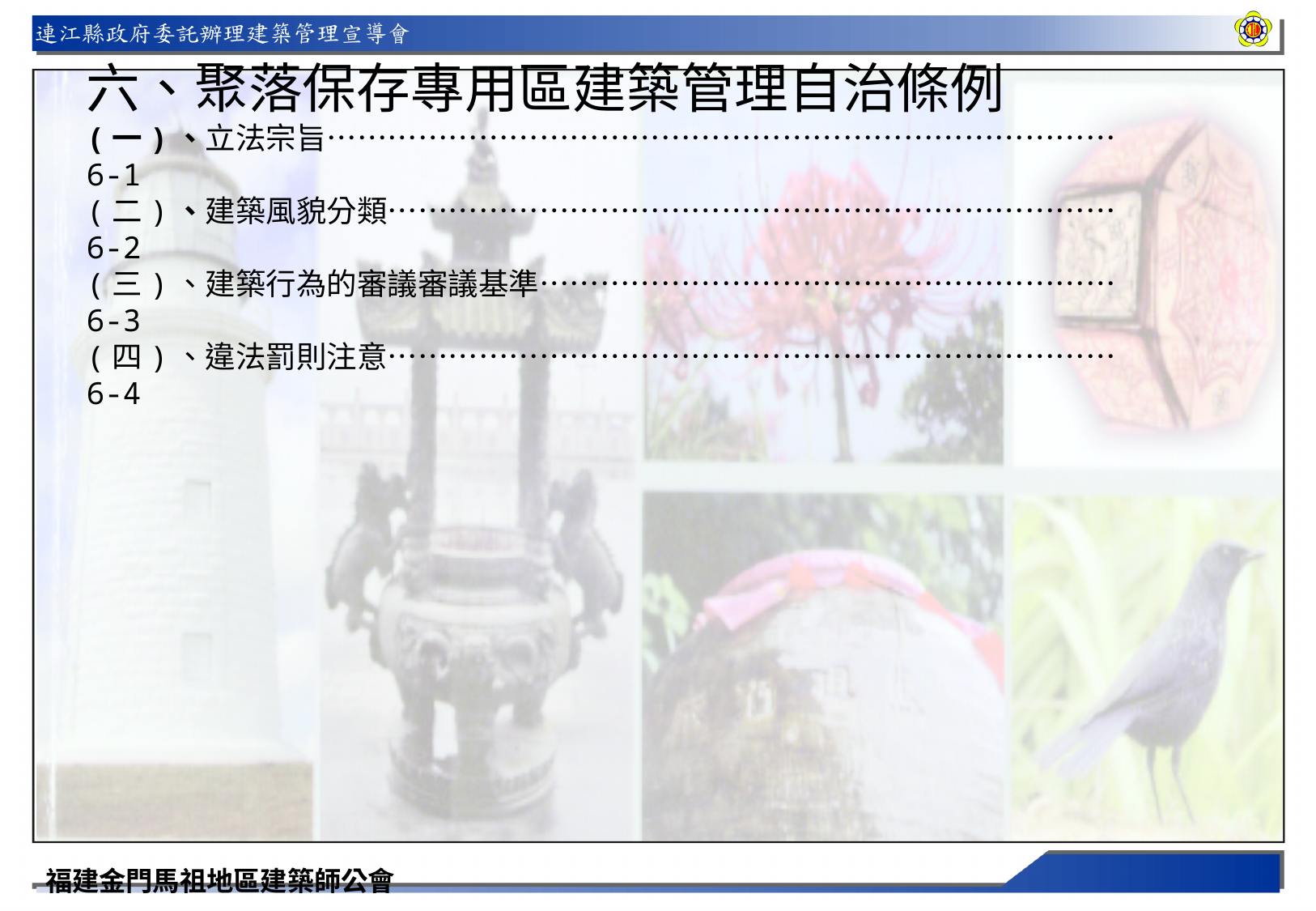

六、聚落保存專用區建築管理自治條例
(一)、立法宗旨……………………………………………………………………6-1
(二)、建築風貌分類………………………………………………………………6-2
(三)、建築行為的審議審議基準…………………………………………………6-3
(四)、違法罰則注意………………………………………………………………6-4

福建金門馬祖地區建築師公會